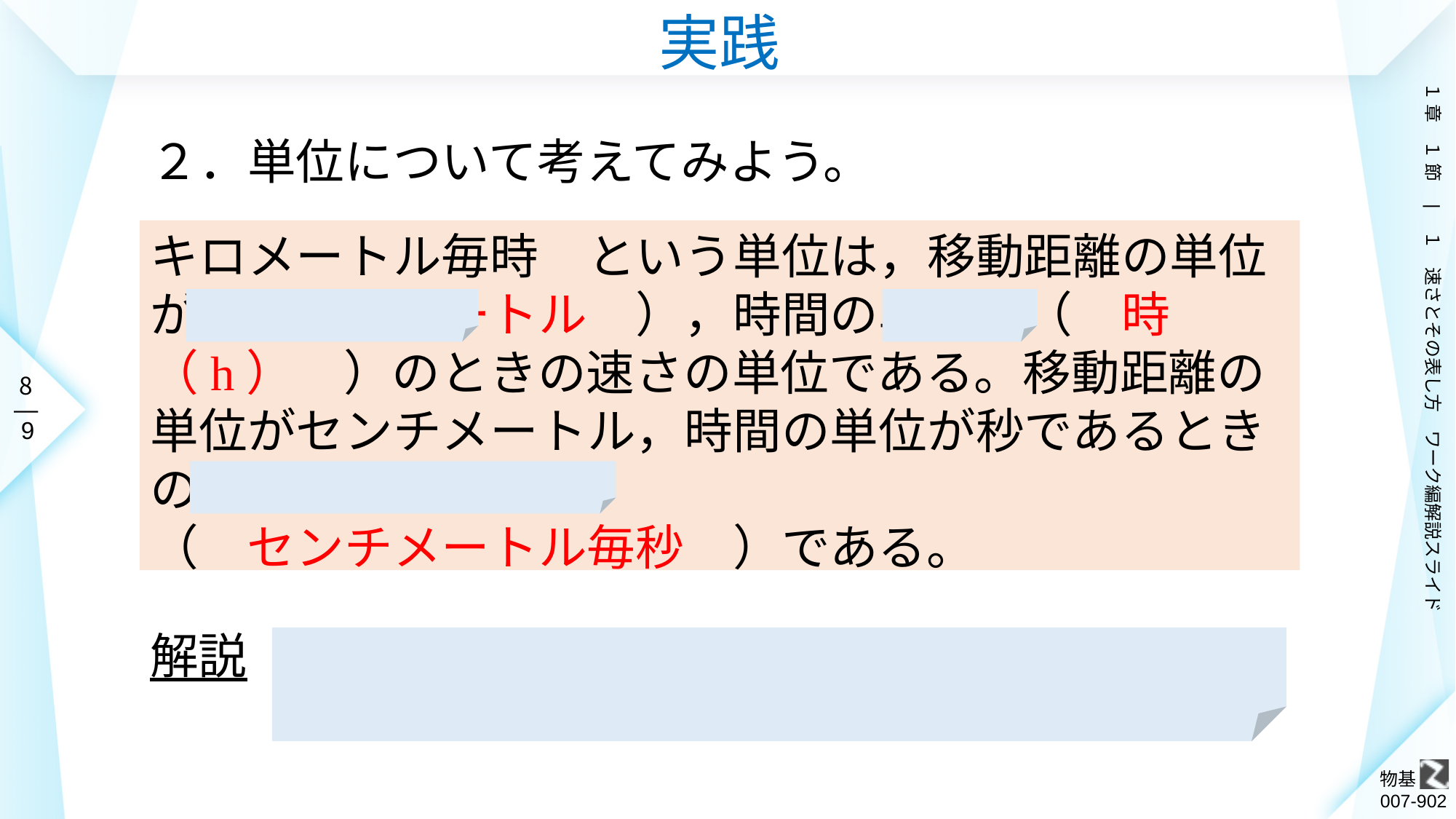

# 実践
２．単位について考えてみよう。
キロメートル毎時　という単位は，移動距離の単位が（　キロメートル　），時間の単位が（　時（h）　）のときの速さの単位である。移動距離の単位がセンチメートル，時間の単位が秒であるときの速さの単位は
（　センチメートル毎秒　）である。

解説　速さの単位は，移動距離の単位と時間の単位で決まる。